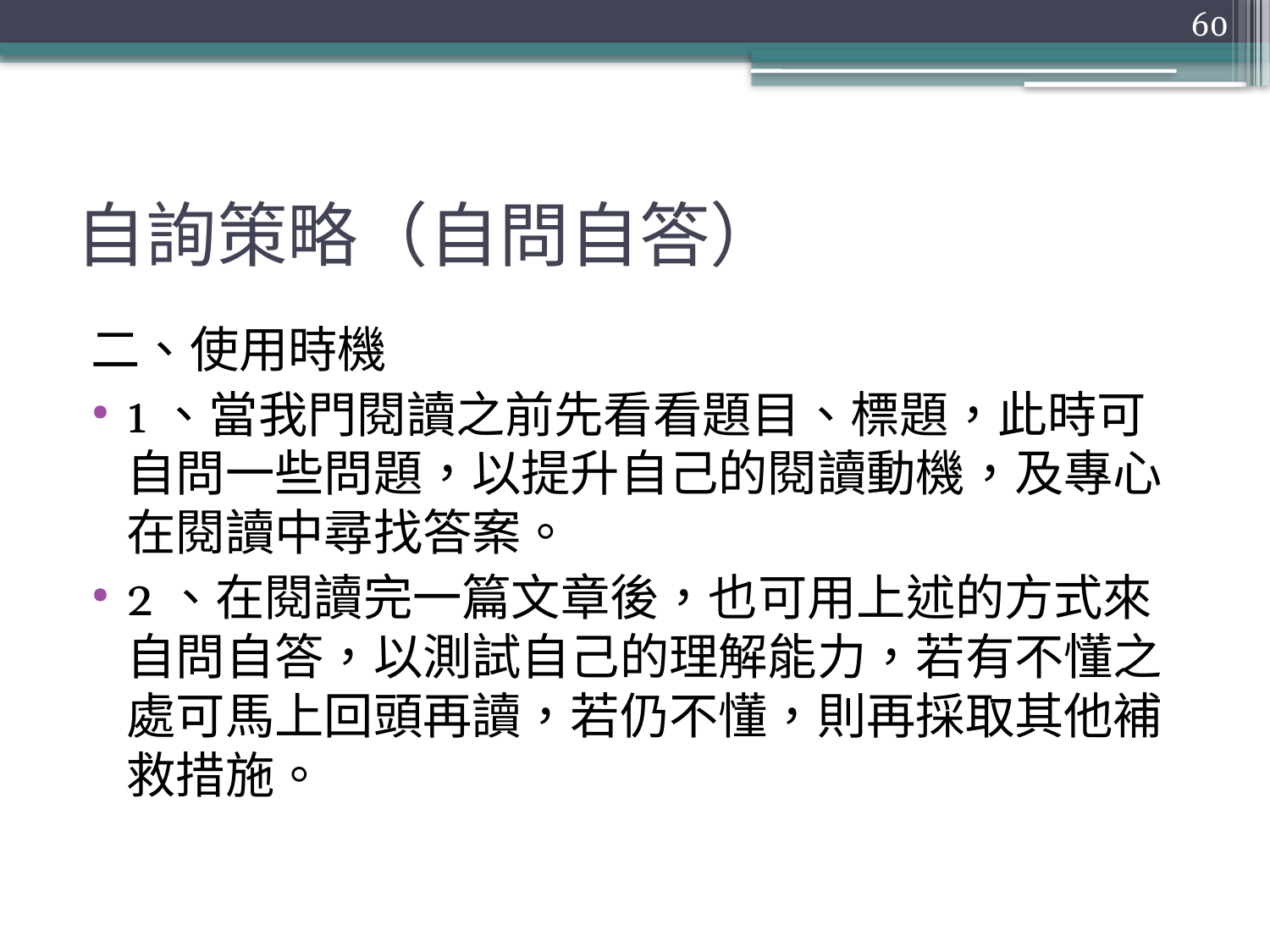

60

# 自詢策略（自問自答）
二、使用時機
1、當我門閱讀之前先看看題目、標題，此時可自問一些問題，以提升自己的閱讀動機，及專心在閱讀中尋找答案。
2、在閱讀完一篇文章後，也可用上述的方式來自問自答，以測試自己的理解能力，若有不懂之處可馬上回頭再讀，若仍不懂，則再採取其他補救措施。